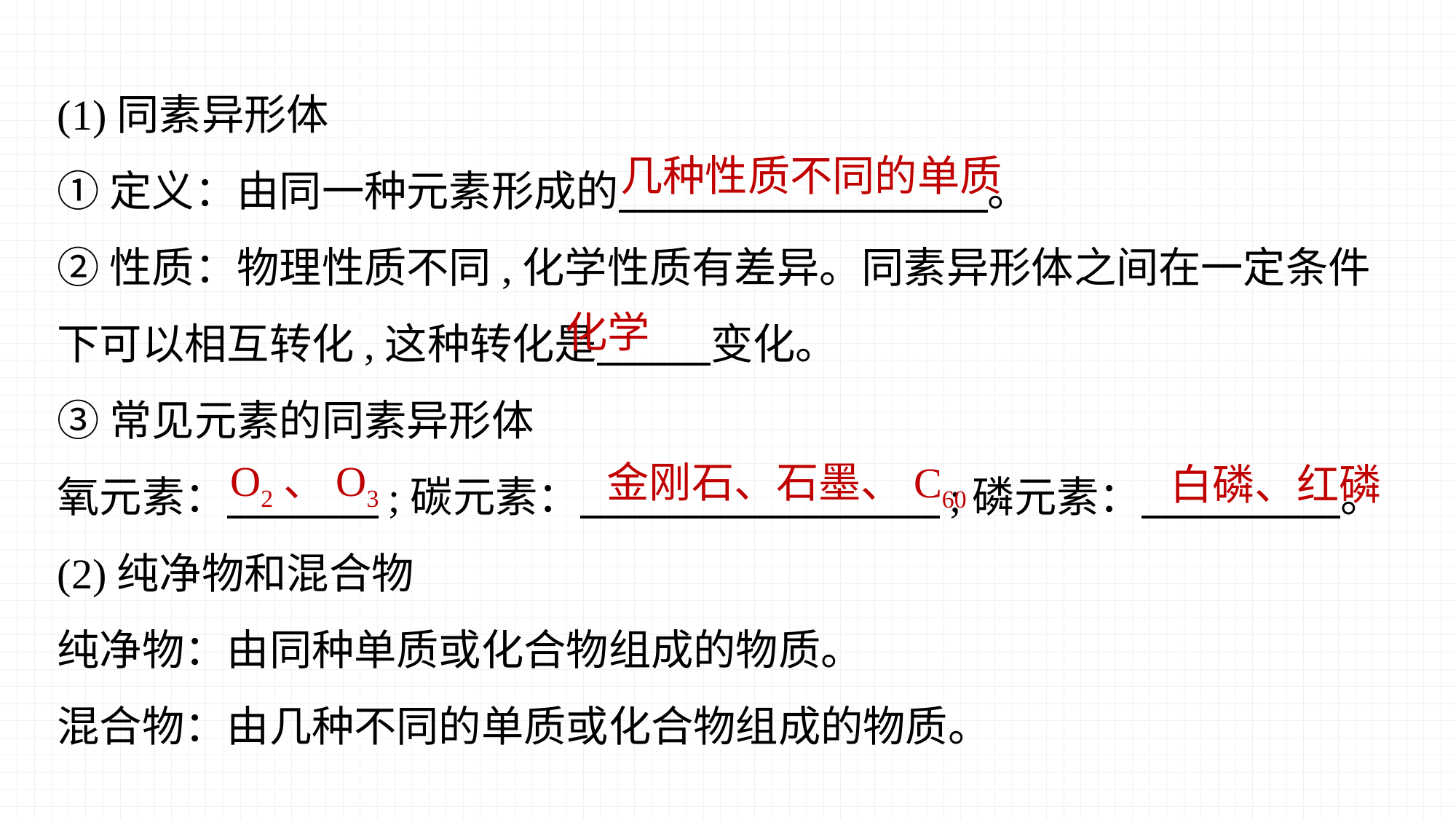

(1)同素异形体
①定义：由同一种元素形成的                                       。
②性质：物理性质不同,化学性质有差异。同素异形体之间在一定条件下可以相互转化,这种转化是            变化。
③常见元素的同素异形体
氧元素：                ;碳元素：                                      ;磷元素：                     。
(2)纯净物和混合物
纯净物：由同种单质或化合物组成的物质。
混合物：由几种不同的单质或化合物组成的物质。
几种性质不同的单质
化学
O2、O3
金刚石、石墨、C60
白磷、红磷